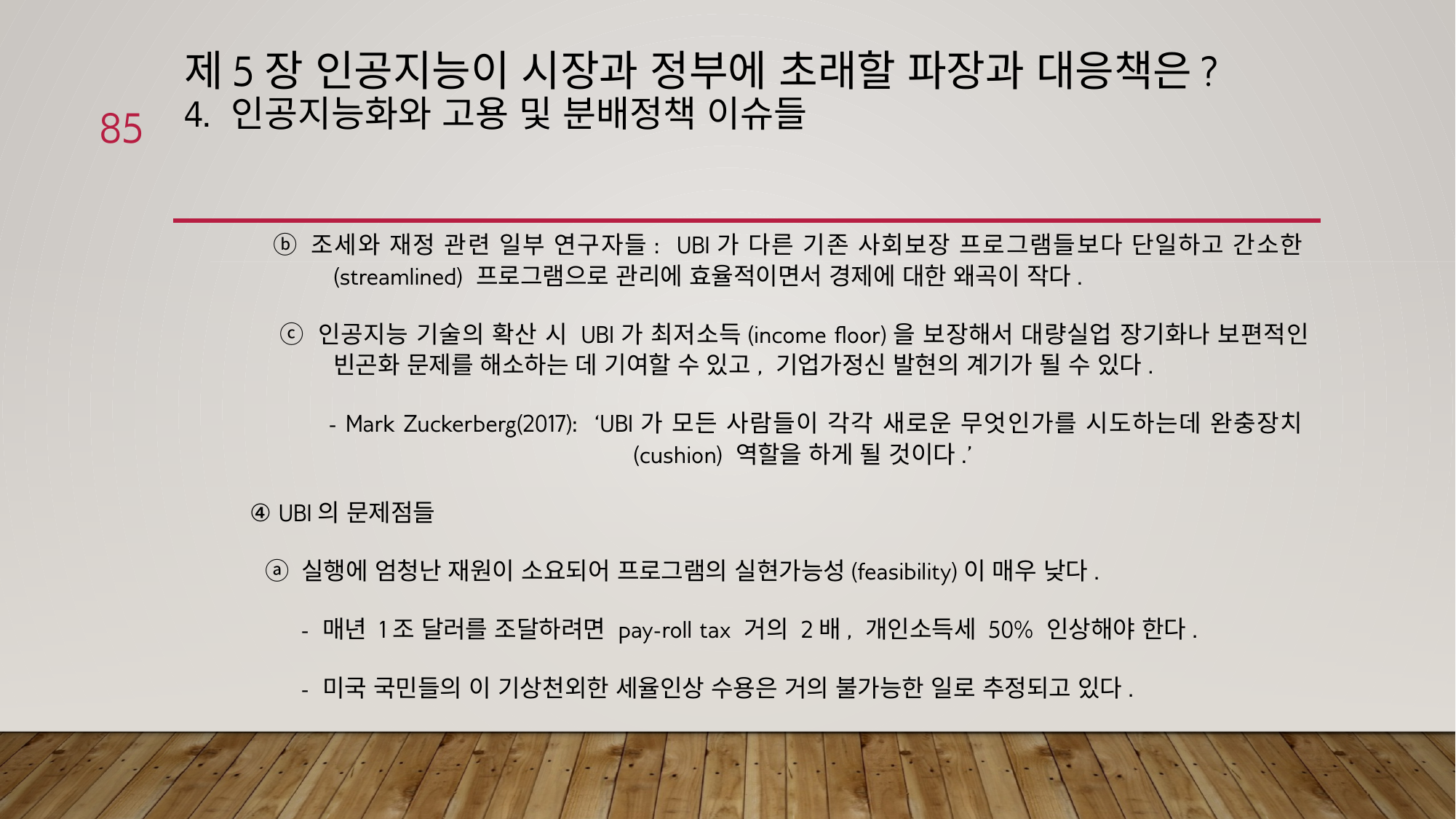

# 제5장 인공지능이 시장과 정부에 초래할 파장과 대응책은? 4. 인공지능화와 고용 및 분배정책 이슈들
85
             ⓑ 조세와 재정 관련 일부 연구자들:  UBI가 다른 기존 사회보장 프로그램들보다 단일하고 간소한(streamlined) 프로그램으로 관리에 효율적이면서 경제에 대한 왜곡이 작다.
             ⓒ 인공지능 기술의 확산 시 UBI가 최저소득(income floor)을 보장해서 대량실업 장기화나 보편적인 빈곤화 문제를 해소하는 데 기여할 수 있고, 기업가정신 발현의 계기가 될 수 있다.
                 - Mark Zuckerberg(2017):  ‘UBI가 모든 사람들이 각각 새로운 무엇인가를 시도하는데 완충장치(cushion) 역할을 하게 될 것이다.’
         ④ UBI의 문제점들
            ⓐ 실행에 엄청난 재원이 소요되어 프로그램의 실현가능성(feasibility)이 매우 낮다.
                - 매년 1조 달러를 조달하려면 pay-roll tax 거의 2배, 개인소득세 50% 인상해야 한다.
                - 미국 국민들의 이 기상천외한 세율인상 수용은 거의 불가능한 일로 추정되고 있다.